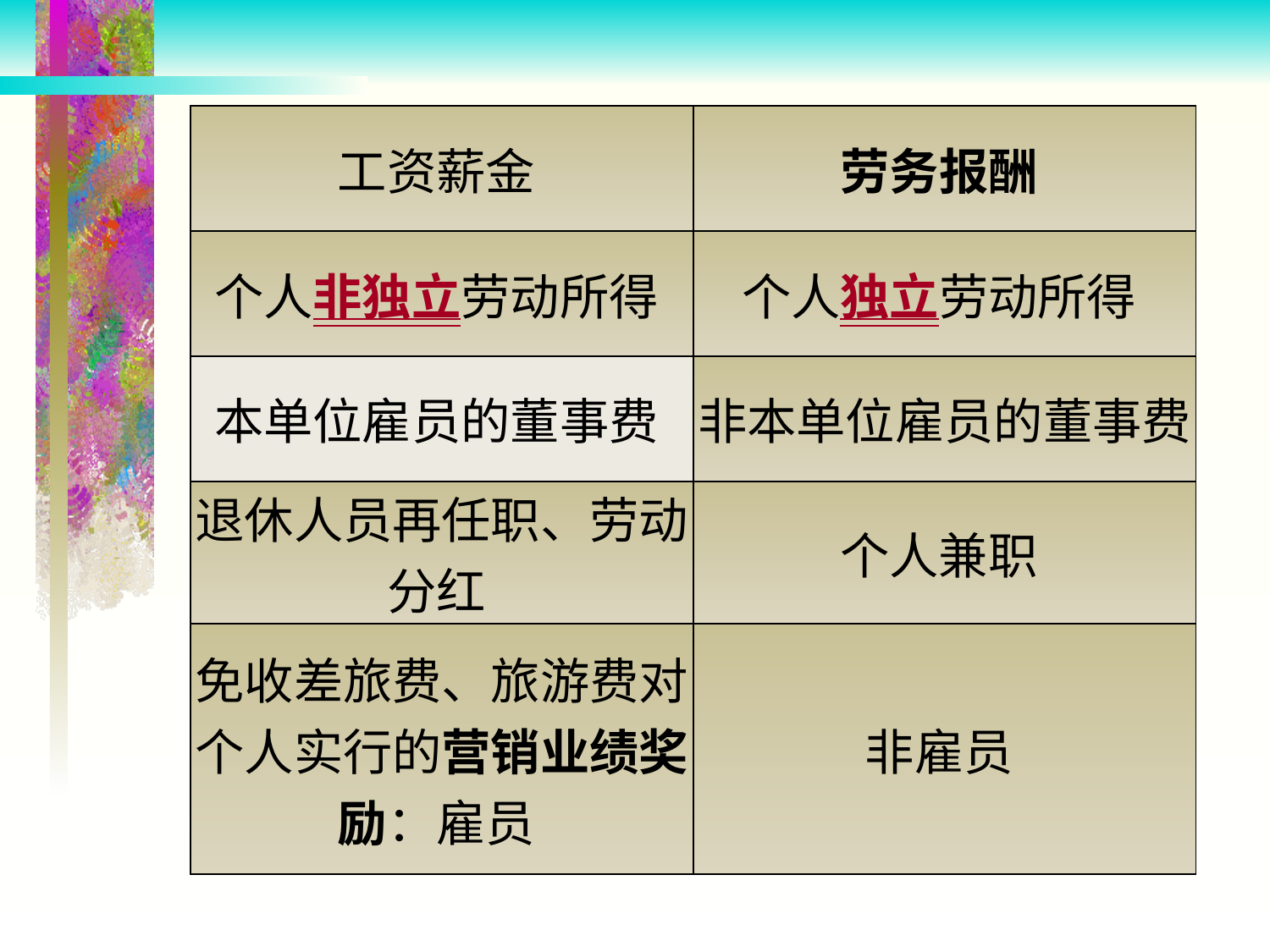

| 工资薪金 | 劳务报酬 |
| --- | --- |
| 个人非独立劳动所得 | 个人独立劳动所得 |
| 本单位雇员的董事费 | 非本单位雇员的董事费 |
| 退休人员再任职、劳动分红 | 个人兼职 |
| 免收差旅费、旅游费对个人实行的营销业绩奖励：雇员 | 非雇员 |